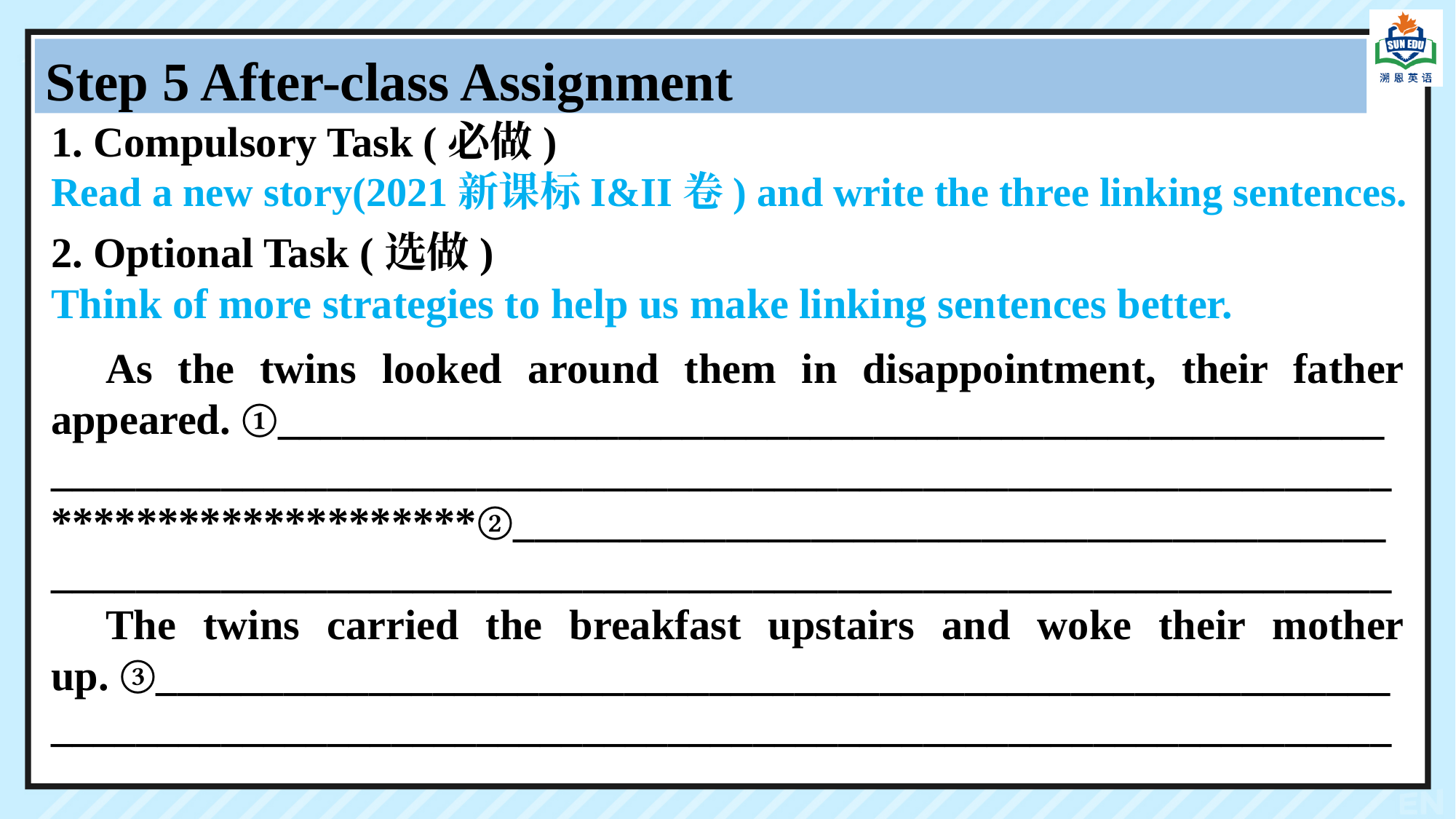

Step 5 After-class Assignment
1. Compulsory Task (必做)
Read a new story(2021新课标I&II卷) and write the three linking sentences.
2. Optional Task (选做)
Think of more strategies to help us make linking sentences better.
As the twins looked around them in disappointment, their father appeared. ①___________________________________________________________________________________________________________________********************②________________________________________________________________________________________________________
The twins carried the breakfast upstairs and woke their mother up. ③__________________________________________________________
_______________________________________________________________